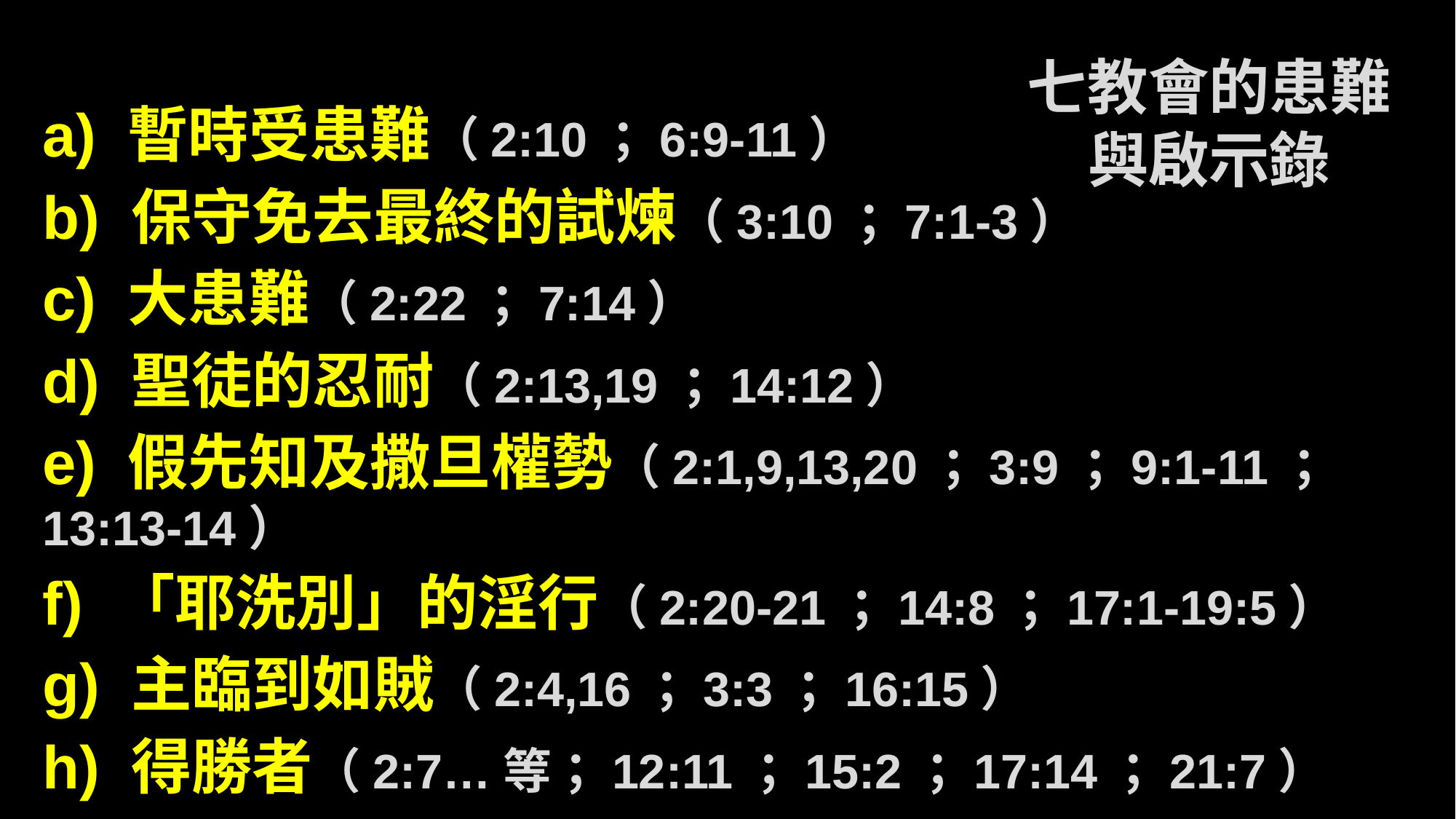

七教會的患難
與啟示錄
a) 暫時受患難（2:10；6:9-11）
b) 保守免去最終的試煉（3:10；7:1-3）
c) 大患難（2:22；7:14）
d) 聖徒的忍耐（2:13,19；14:12）
e) 假先知及撒旦權勢（2:1,9,13,20；3:9；9:1-11；13:13-14）
f) 「耶洗別」的淫行（2:20-21；14:8；17:1-19:5）
g) 主臨到如賊（2:4,16；3:3；16:15）
h) 得勝者（2:7…等；12:11；15:2；17:14；21:7）